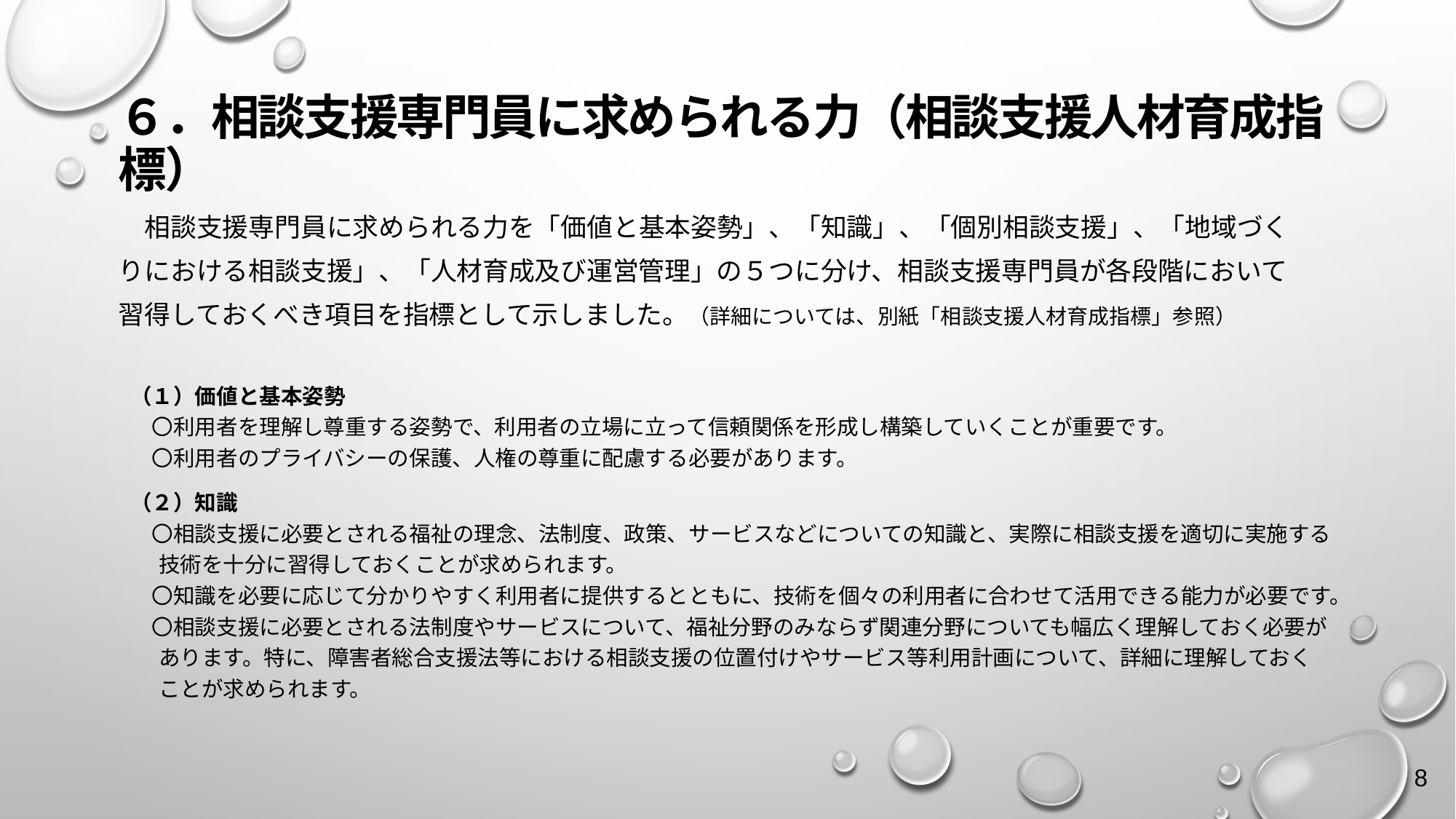

# ６．相談支援専門員に求められる力（相談支援人材育成指標）
　相談支援専門員に求められる力を「価値と基本姿勢」、「知識」、「個別相談支援」、「地域づくりにおける相談支援」、「人材育成及び運営管理」の５つに分け、相談支援専門員が各段階において習得しておくべき項目を指標として示しました。（詳細については、別紙「相談支援人材育成指標」参照）
（１）価値と基本姿勢
　〇利用者を理解し尊重する姿勢で、利用者の立場に立って信頼関係を形成し構築していくことが重要です。
　〇利用者のプライバシーの保護、人権の尊重に配慮する必要があります。
（２）知識
　〇相談支援に必要とされる福祉の理念、法制度、政策、サービスなどについての知識と、実際に相談支援を適切に実施する
     技術を十分に習得しておくことが求められます。
　〇知識を必要に応じて分かりやすく利用者に提供するとともに、技術を個々の利用者に合わせて活用できる能力が必要です。
　〇相談支援に必要とされる法制度やサービスについて、福祉分野のみならず関連分野についても幅広く理解しておく必要が
     あります。特に、障害者総合支援法等における相談支援の位置付けやサービス等利用計画について、詳細に理解しておく
     ことが求められます。

8